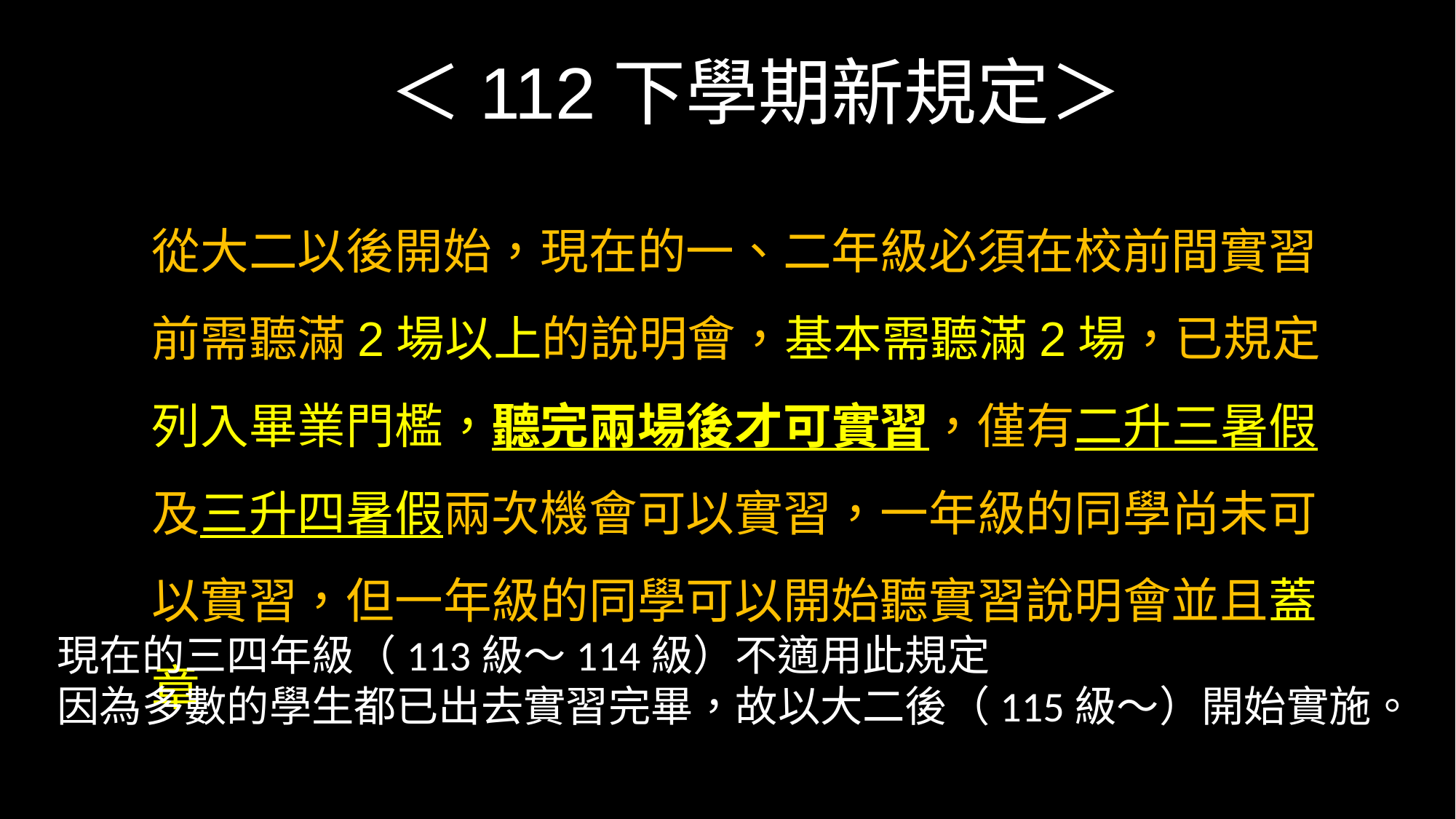

＜112下學期新規定＞

從大二以後開始，現在的一、二年級必須在校前間實習前需聽滿2場以上的說明會，基本需聽滿2場，已規定列入畢業門檻，聽完兩場後才可實習，僅有二升三暑假及三升四暑假兩次機會可以實習，一年級的同學尚未可以實習，但一年級的同學可以開始聽實習說明會並且蓋章
現在的三四年級（113級～114級）不適用此規定
因為多數的學生都已出去實習完畢，故以大二後（115級～）開始實施。ㄎ